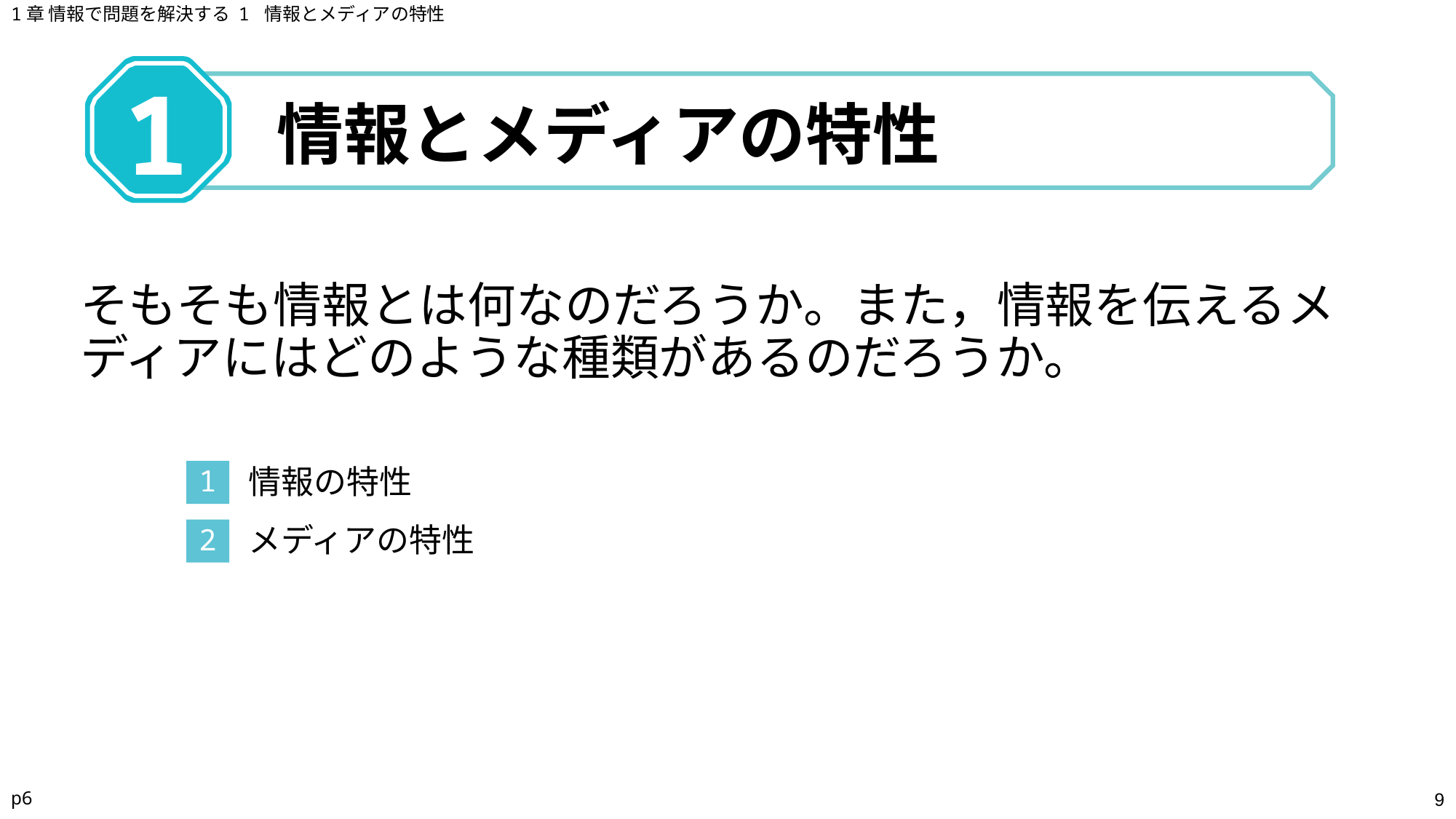

1章 情報で問題を解決する 1 情報とメディアの特性

# 情報とメディアの特性
1
そもそも情報とは何なのだろうか。また，情報を伝えるメディアにはどのような種類があるのだろうか。

情報の特性
1
メディアの特性
2
p6
9